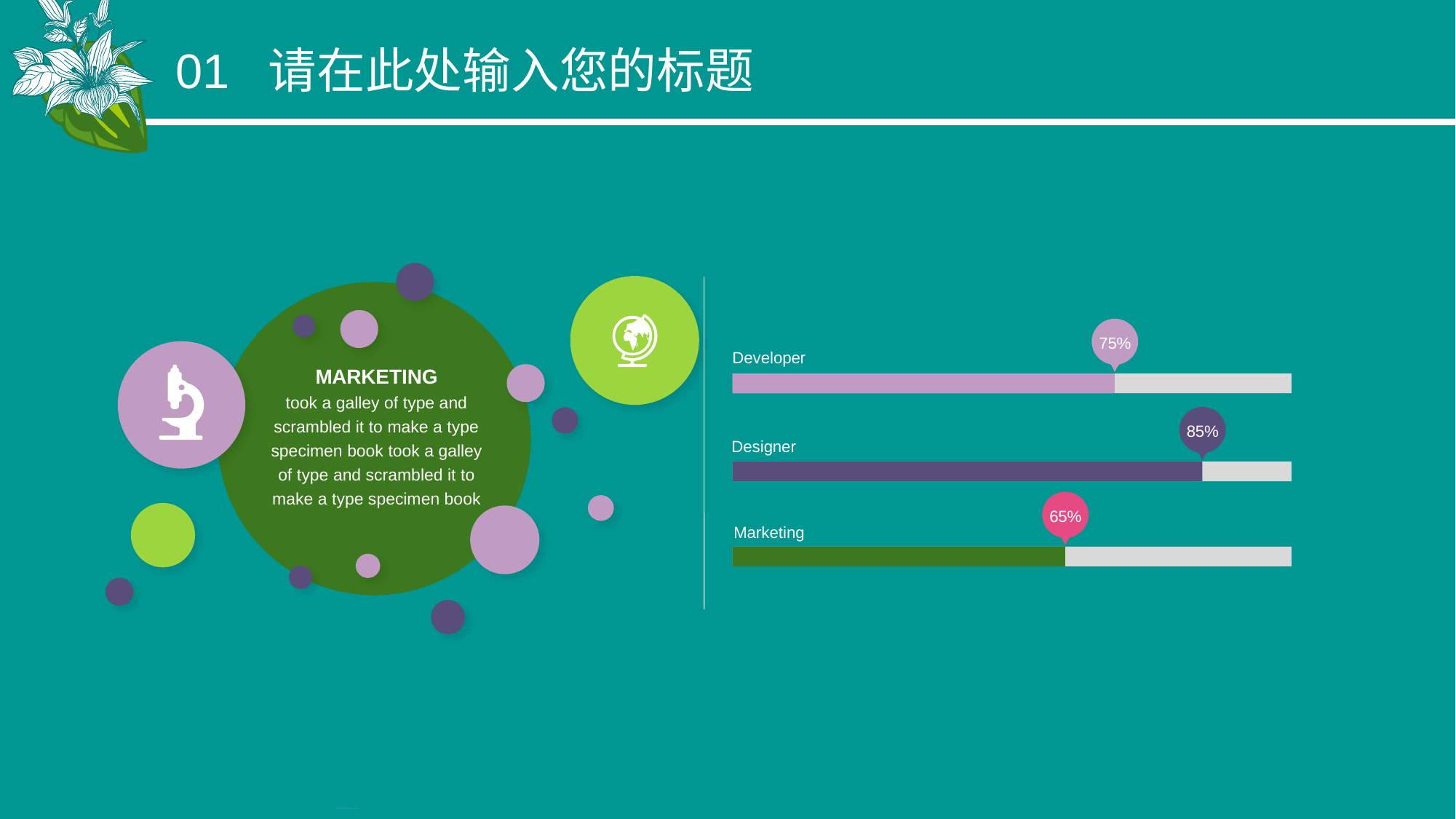

01  请在此处输入您的标题

75%

Developer
MARKETING
took a galley of type and scrambled it to make a type specimen book took a galley of type and scrambled it to make a type specimen book

85%
Designer

65%
Marketing

PPT模板 http://www.1ppt.com/moban/